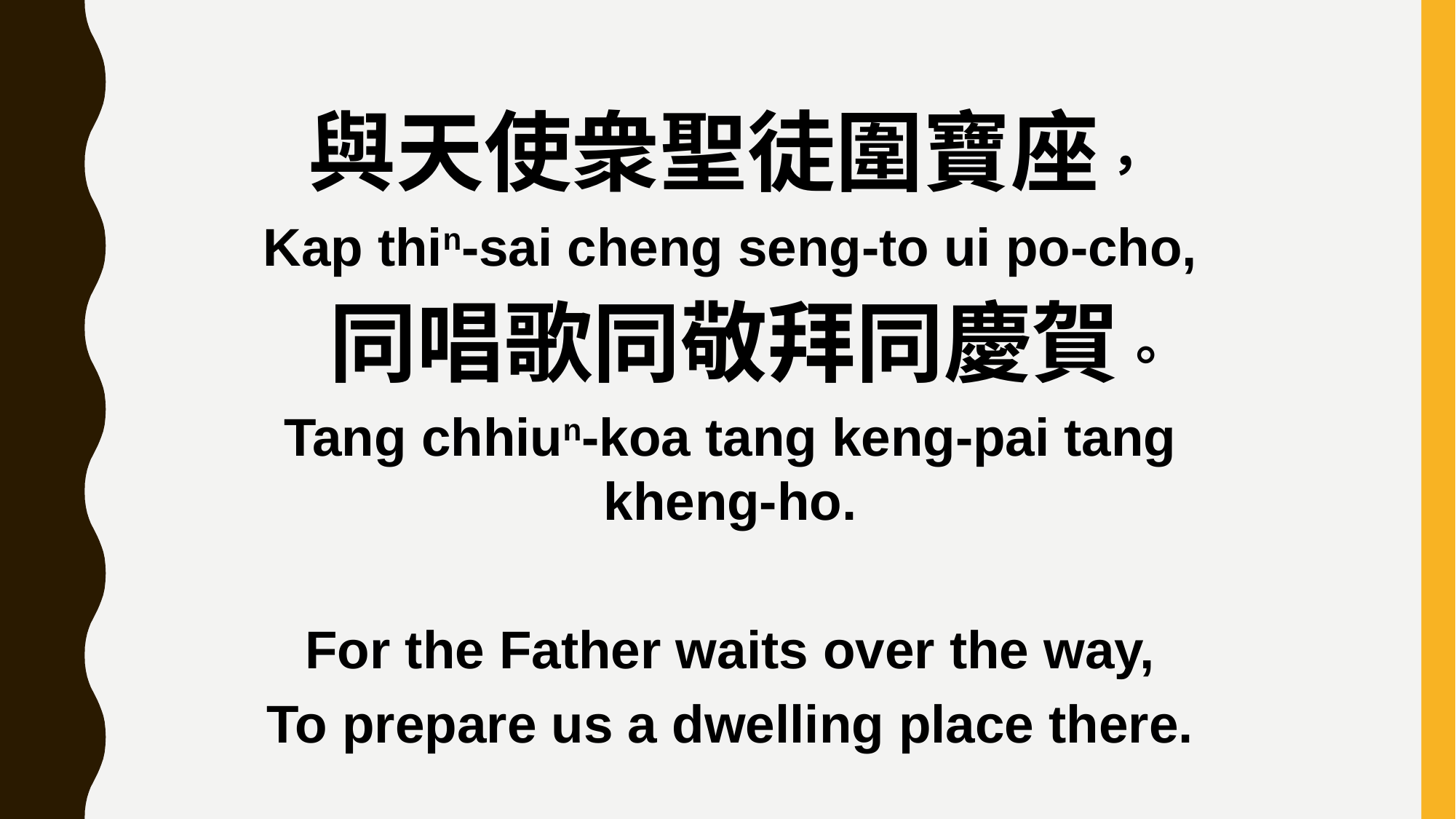

與天使衆聖徒圍寶座，
Kap thin-sai cheng seng-to ui po-cho,
 同唱歌同敬拜同慶賀。
Tang chhiun-koa tang keng-pai tang kheng-ho.

For the Father waits over the way,
To prepare us a dwelling place there.